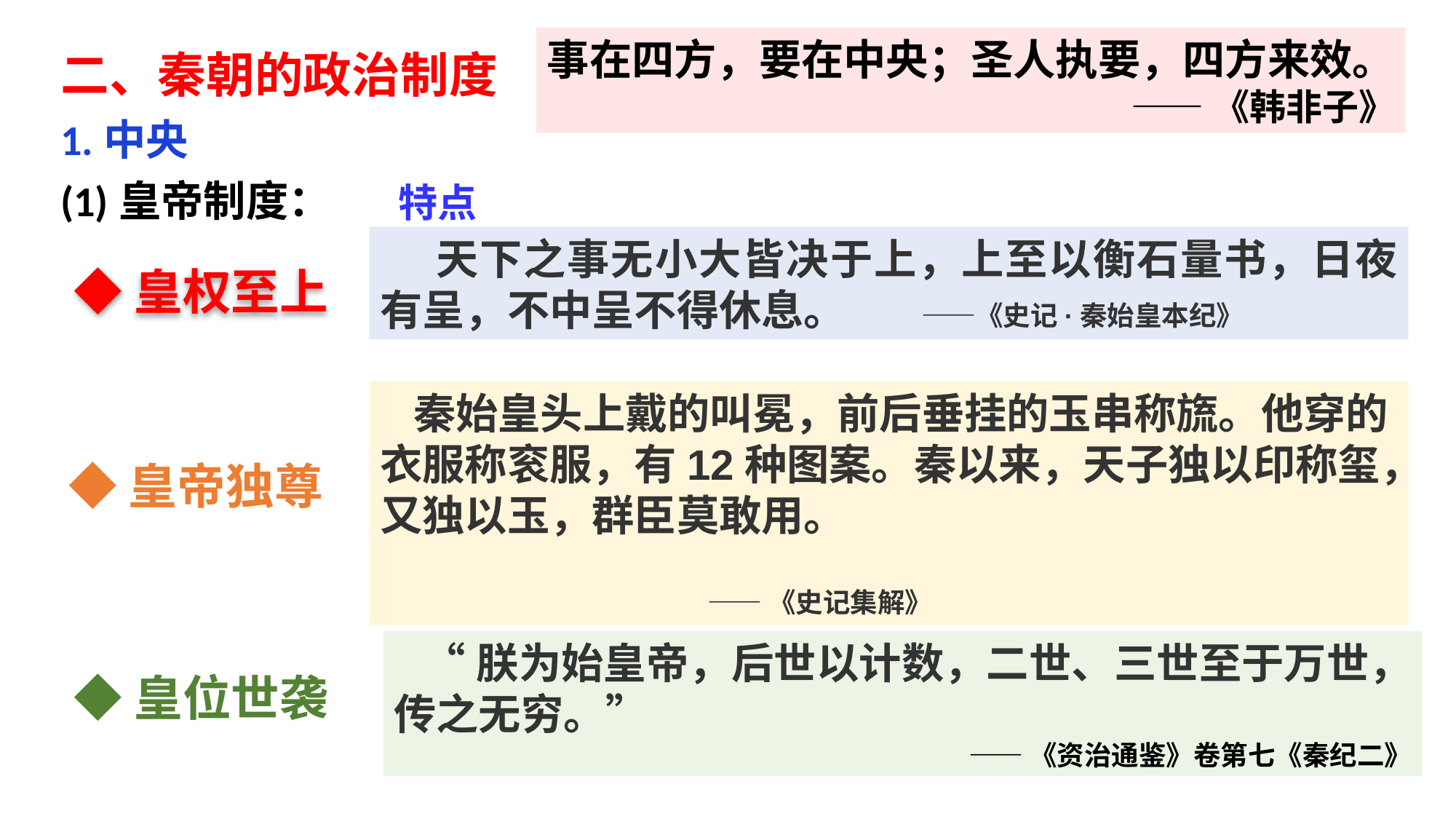

二、秦朝的政治制度
1.中央
(1)皇帝制度：
事在四方，要在中央；圣人执要，四方来效。
——《韩非子》
 特点
◆皇权至上
    天下之事无小大皆决于上，上至以衡石量书，日夜有呈，不中呈不得休息。         ——《史记·秦始皇本纪》
   秦始皇头上戴的叫冕，前后垂挂的玉串称旒。他穿的衣服称衮服，有12种图案。秦以来，天子独以印称玺，又独以玉，群臣莫敢用。
                                        ——《史记集解》
◆皇帝独尊
   “朕为始皇帝，后世以计数，二世、三世至于万世，传之无穷。”
——《资治通鉴》卷第七《秦纪二》
◆皇位世袭